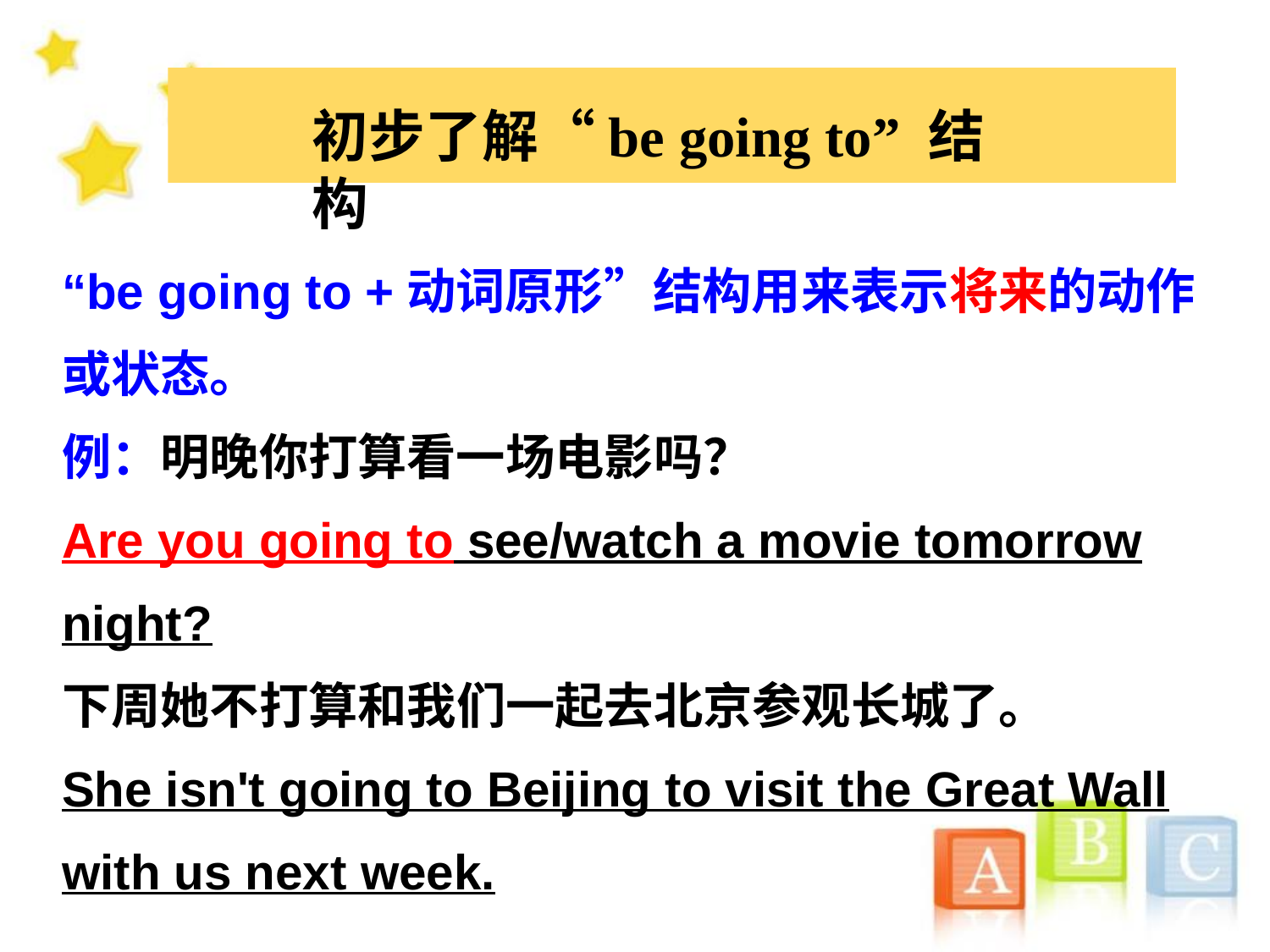

初步了解“be going to” 结构
“be going to +动词原形”结构用来表示将来的动作或状态。
例：明晚你打算看一场电影吗？
Are you going to see/watch a movie tomorrow night?
下周她不打算和我们一起去北京参观长城了。
She isn't going to Beijing to visit the Great Wall with us next week.